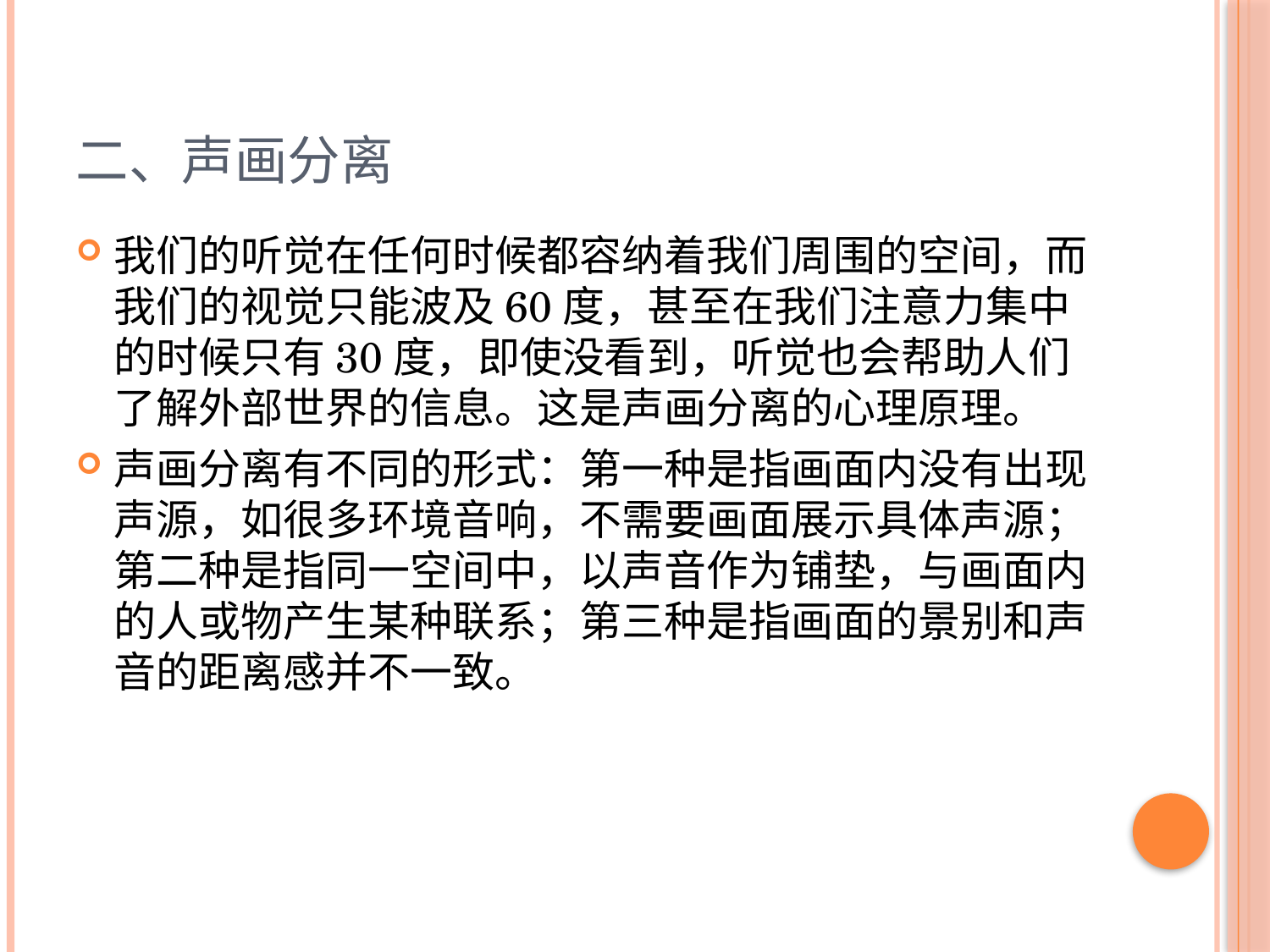

# 二、声画分离
我们的听觉在任何时候都容纳着我们周围的空间，而我们的视觉只能波及60度，甚至在我们注意力集中的时候只有30度，即使没看到，听觉也会帮助人们了解外部世界的信息。这是声画分离的心理原理。
声画分离有不同的形式：第一种是指画面内没有出现声源，如很多环境音响，不需要画面展示具体声源；第二种是指同一空间中，以声音作为铺垫，与画面内的人或物产生某种联系；第三种是指画面的景别和声音的距离感并不一致。